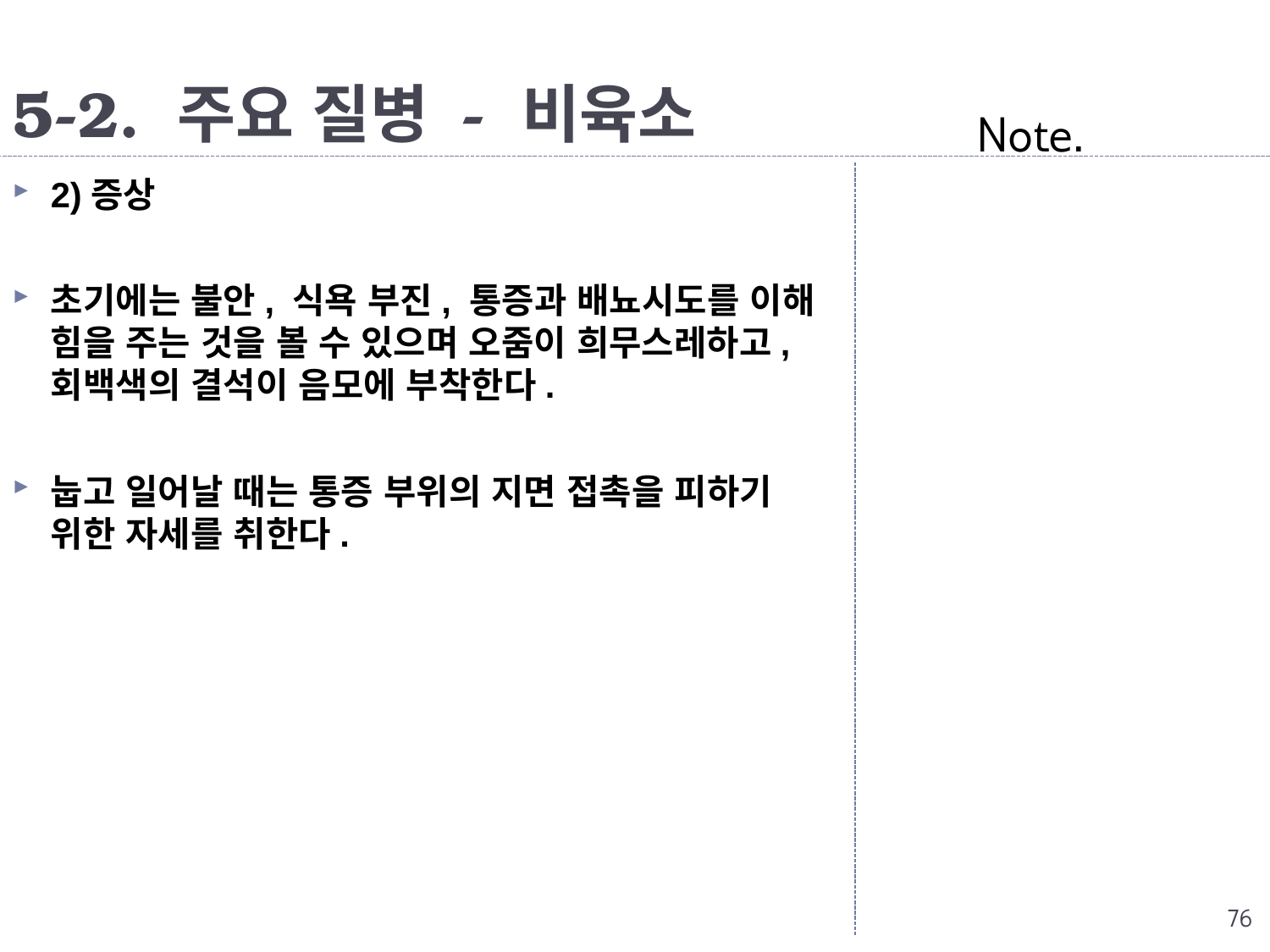

# 5-2. 주요 질병 - 비육소
Note.

2)증상

초기에는 불안, 식욕 부진, 통증과 배뇨시도를 이해 힘을 주는 것을 볼 수 있으며 오줌이 희무스레하고, 회백색의 결석이 음모에 부착한다.

눕고 일어날 때는 통증 부위의 지면 접촉을 피하기 위한 자세를 취한다.
76